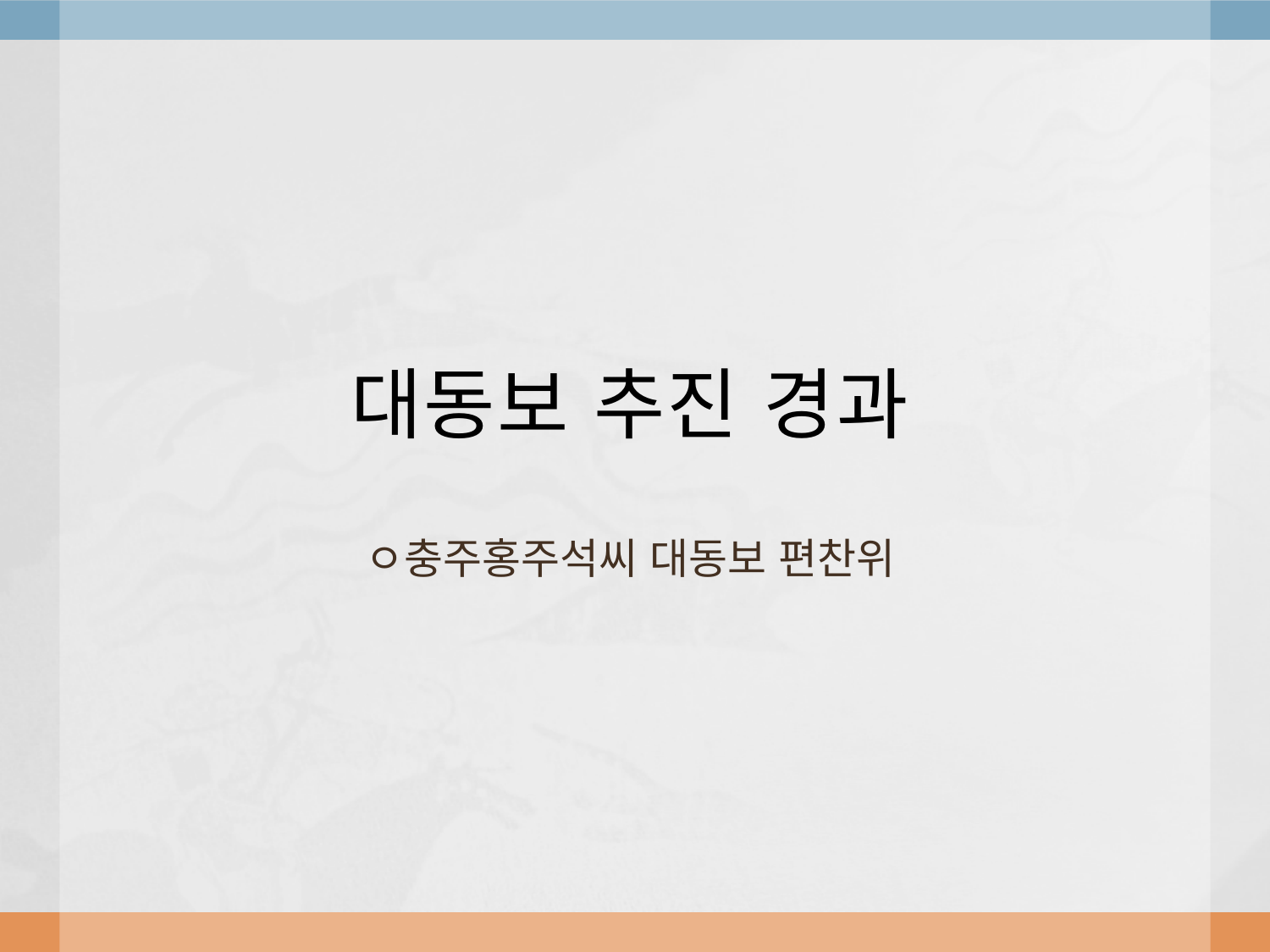

# 대동보 추진 경과
ㅇ충주홍주석씨 대동보 편찬위